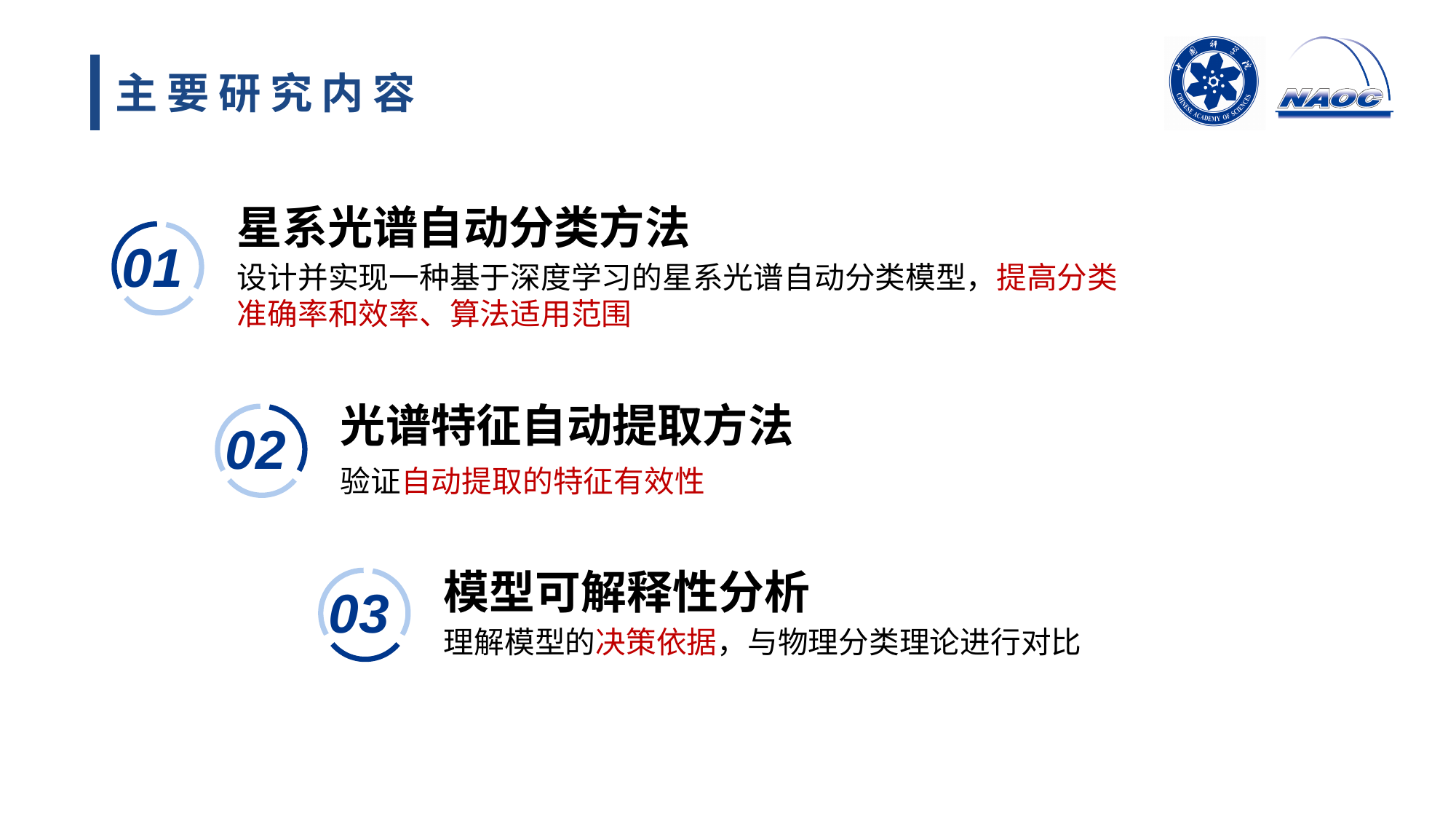

主要研究内容
星系光谱自动分类方法
设计并实现一种基于深度学习的星系光谱自动分类模型，提高分类准确率和效率、算法适用范围
01

光谱特征自动提取方法
验证自动提取的特征有效性
02

模型可解释性分析
理解模型的决策依据，与物理分类理论进行对比
03